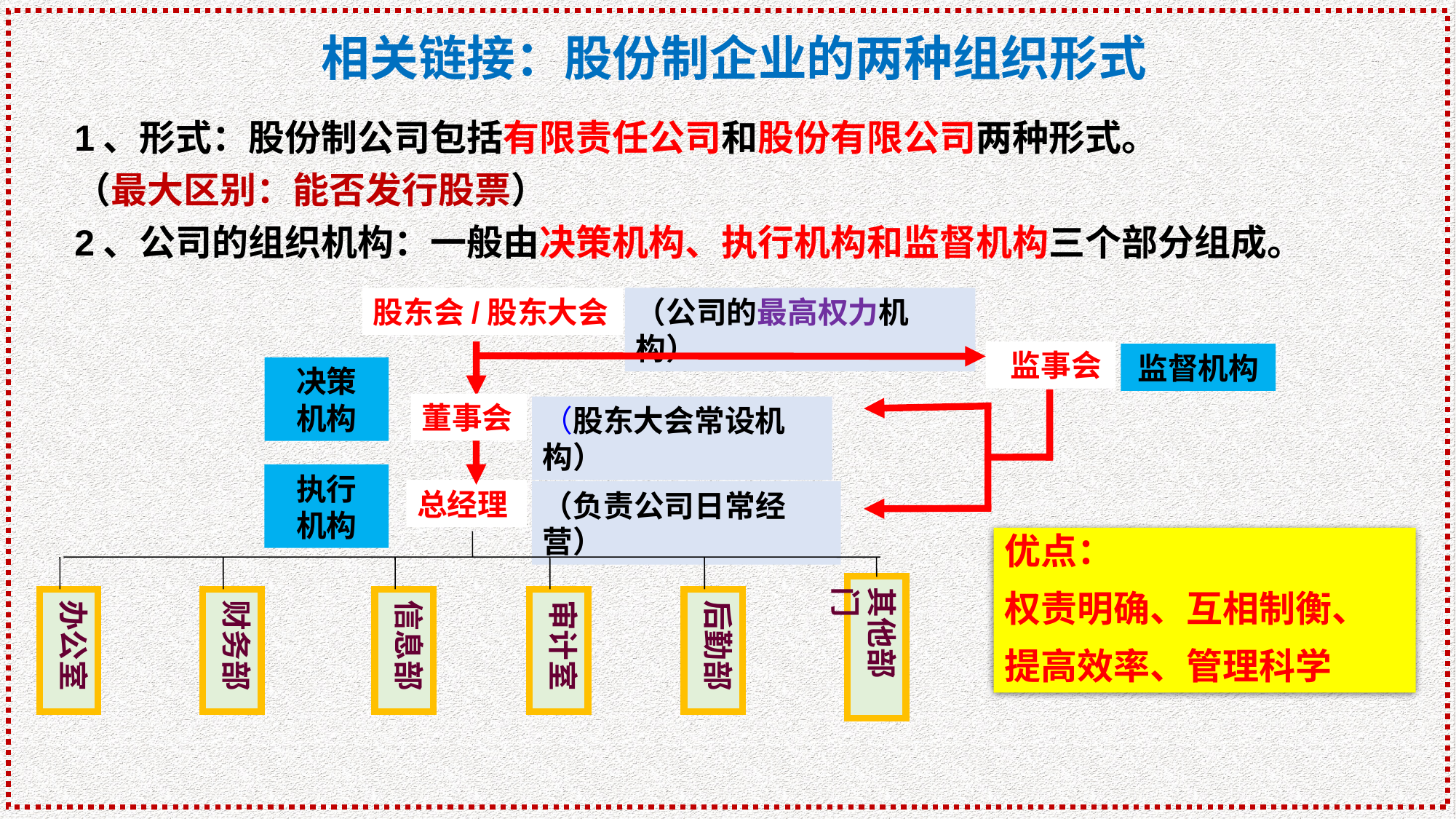

相关链接：股份制企业的两种组织形式
1、形式：股份制公司包括有限责任公司和股份有限公司两种形式。
（最大区别：能否发行股票）
2、公司的组织机构：一般由决策机构、执行机构和监督机构三个部分组成。
股东会/股东大会
（公司的最高权力机构）
 监事会
监督机构

决策
机构
董事会
（股东大会常设机构）

执行
机构
总经理
（负责公司日常经营）
优点：
权责明确、互相制衡、
提高效率、管理科学

其他部门
办公室
财务部
信息部
审计室
后勤部